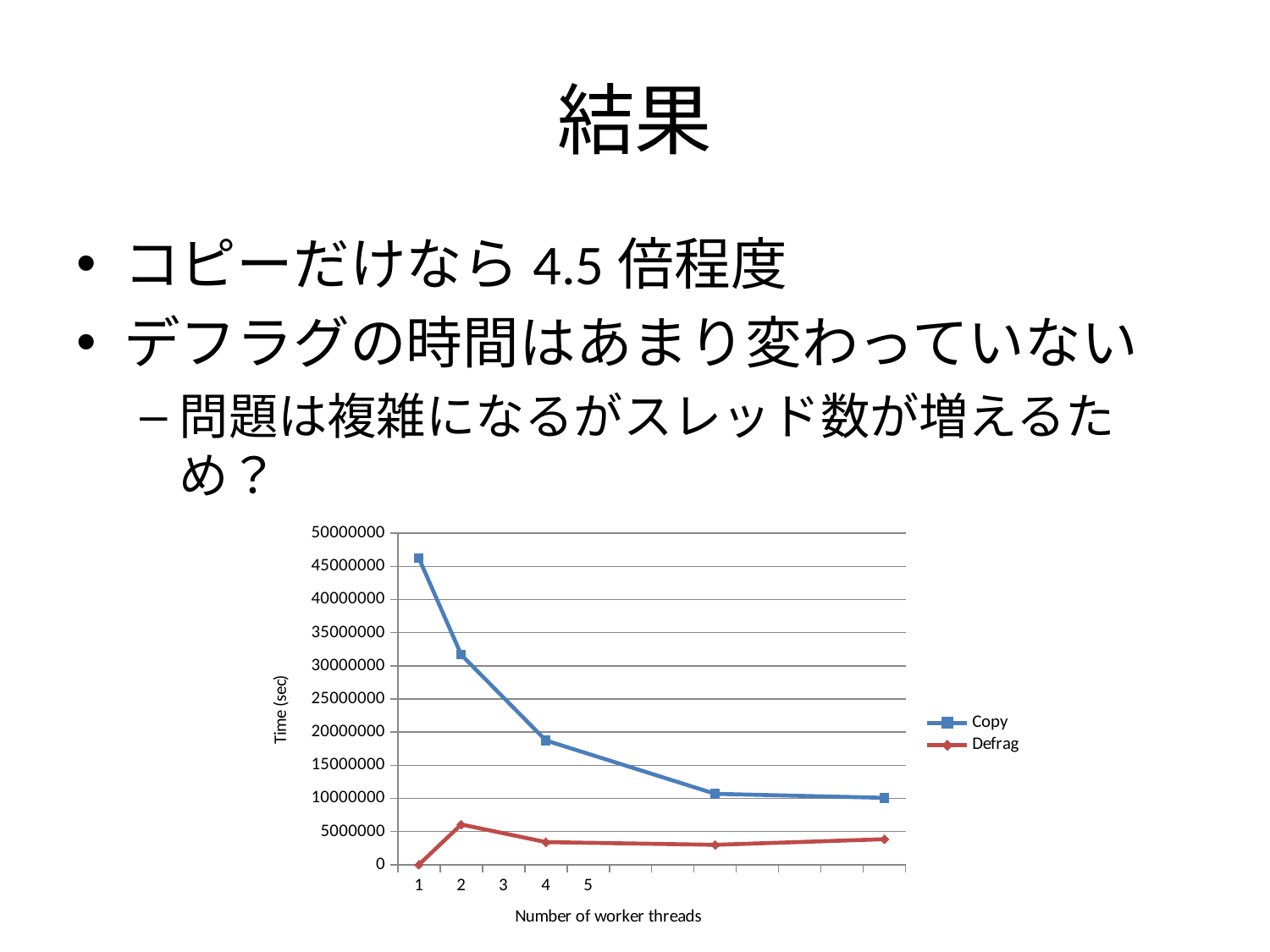

# 結果
コピーだけなら4.5倍程度
デフラグの時間はあまり変わっていない
問題は複雑になるがスレッド数が増えるため？

### Chart

| Category |  |  |
|---|---|---|